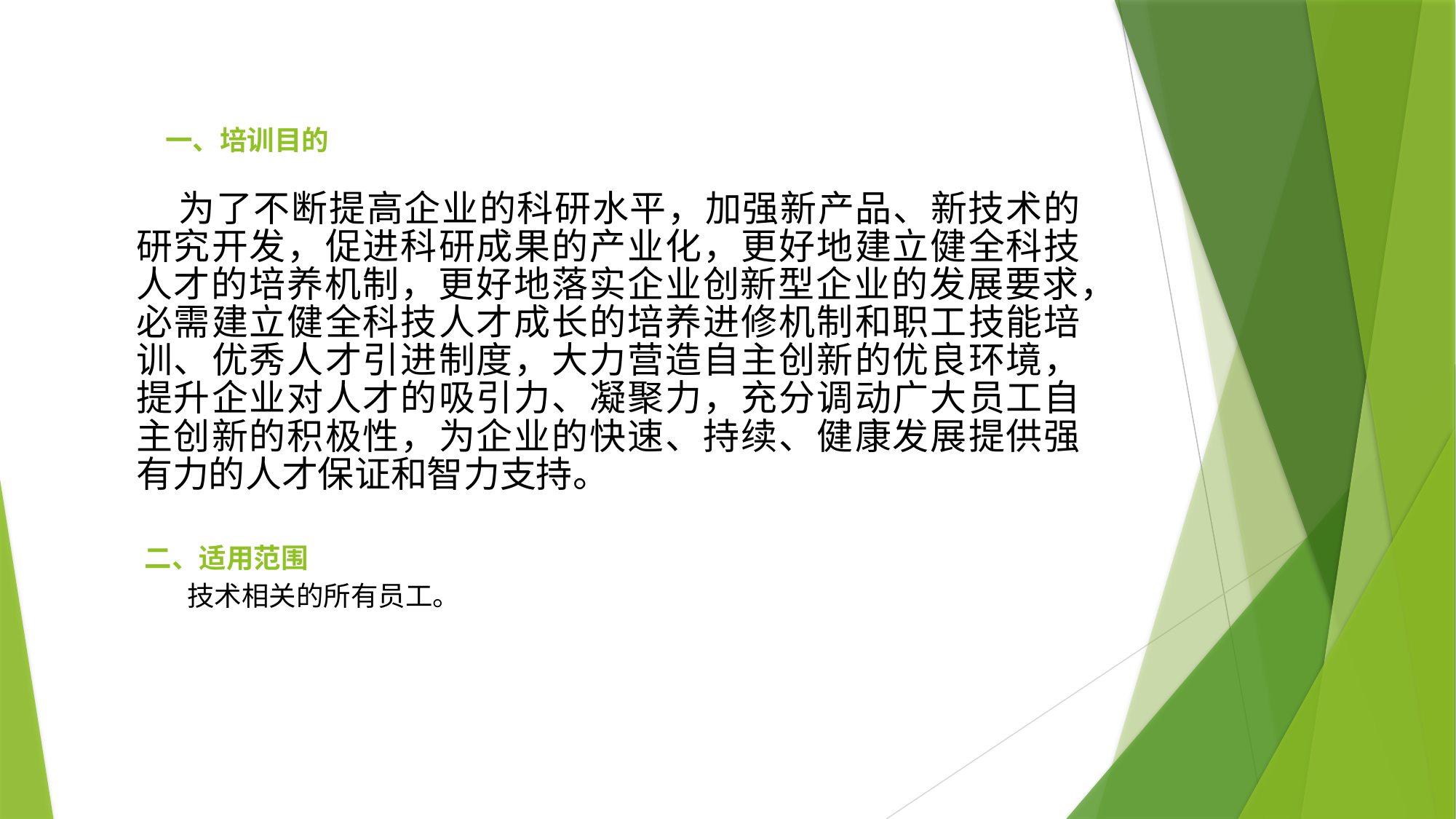

# 一、培训目的
为了不断提高企业的科研水平，加强新产品、新技术的研究开发，促进科研成果的产业化，更好地建立健全科技人才的培养机制，更好地落实企业创新型企业的发展要求，必需建立健全科技人才成长的培养进修机制和职工技能培训、优秀人才引进制度，大力营造自主创新的优良环境，提升企业对人才的吸引力、凝聚力，充分调动广大员工自主创新的积极性，为企业的快速、持续、健康发展提供强有力的人才保证和智力支持。
二、适用范围
技术相关的所有员工。